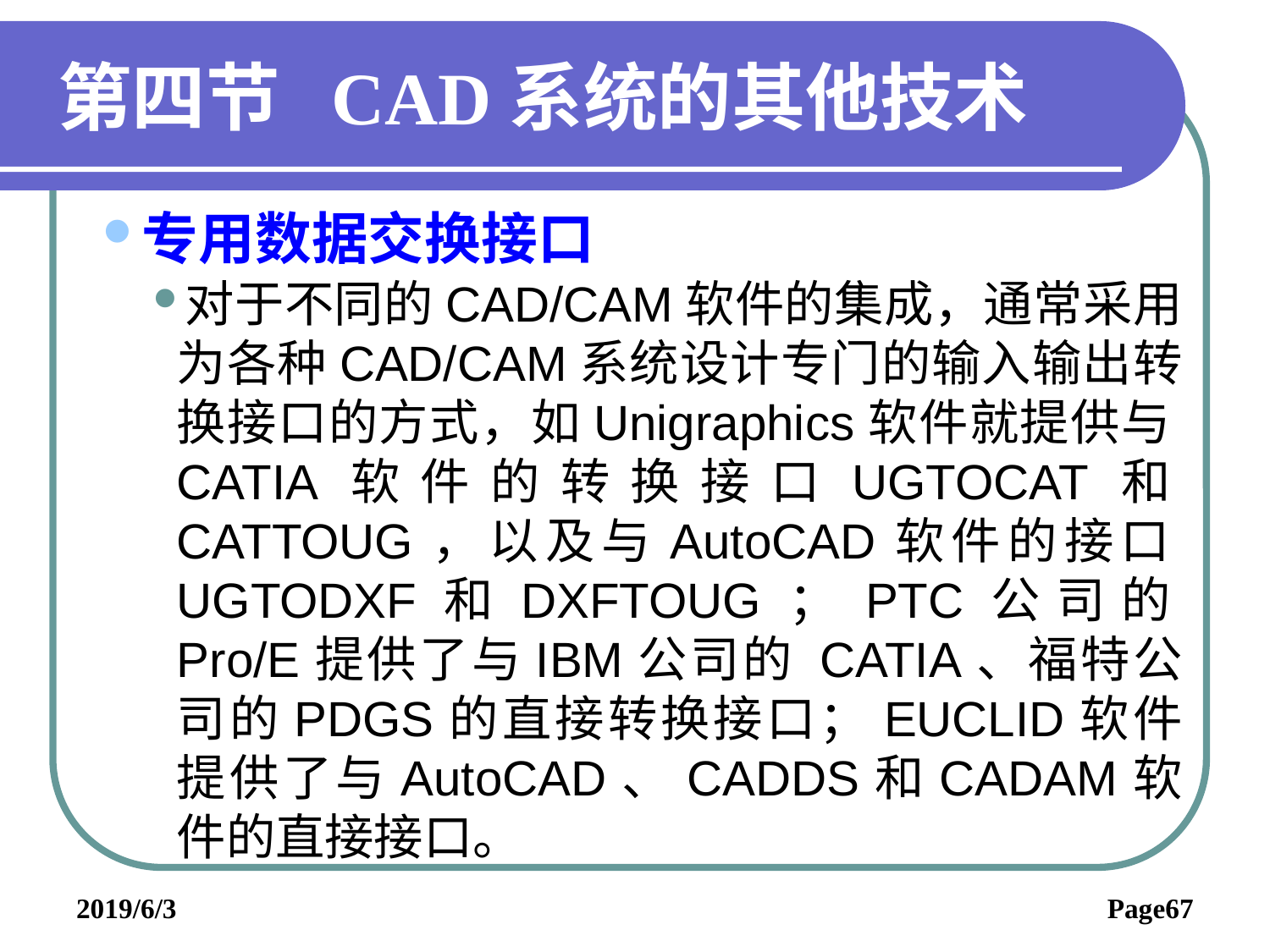

# 第四节  CAD系统的其他技术
专用数据交换接口
对于不同的CAD/CAM软件的集成，通常采用为各种CAD/CAM系统设计专门的输入输出转换接口的方式，如Unigraphics软件就提供与CATIA软件的转换接口UGTOCAT和CATTOUG，以及与AutoCAD软件的接口UGTODXF和DXFTOUG；PTC公司的Pro/E提供了与IBM公司的 CATIA、福特公司的PDGS的直接转换接口；EUCLID软件提供了与AutoCAD、CADDS和CADAM软件的直接接口。
2019/6/3
Page67